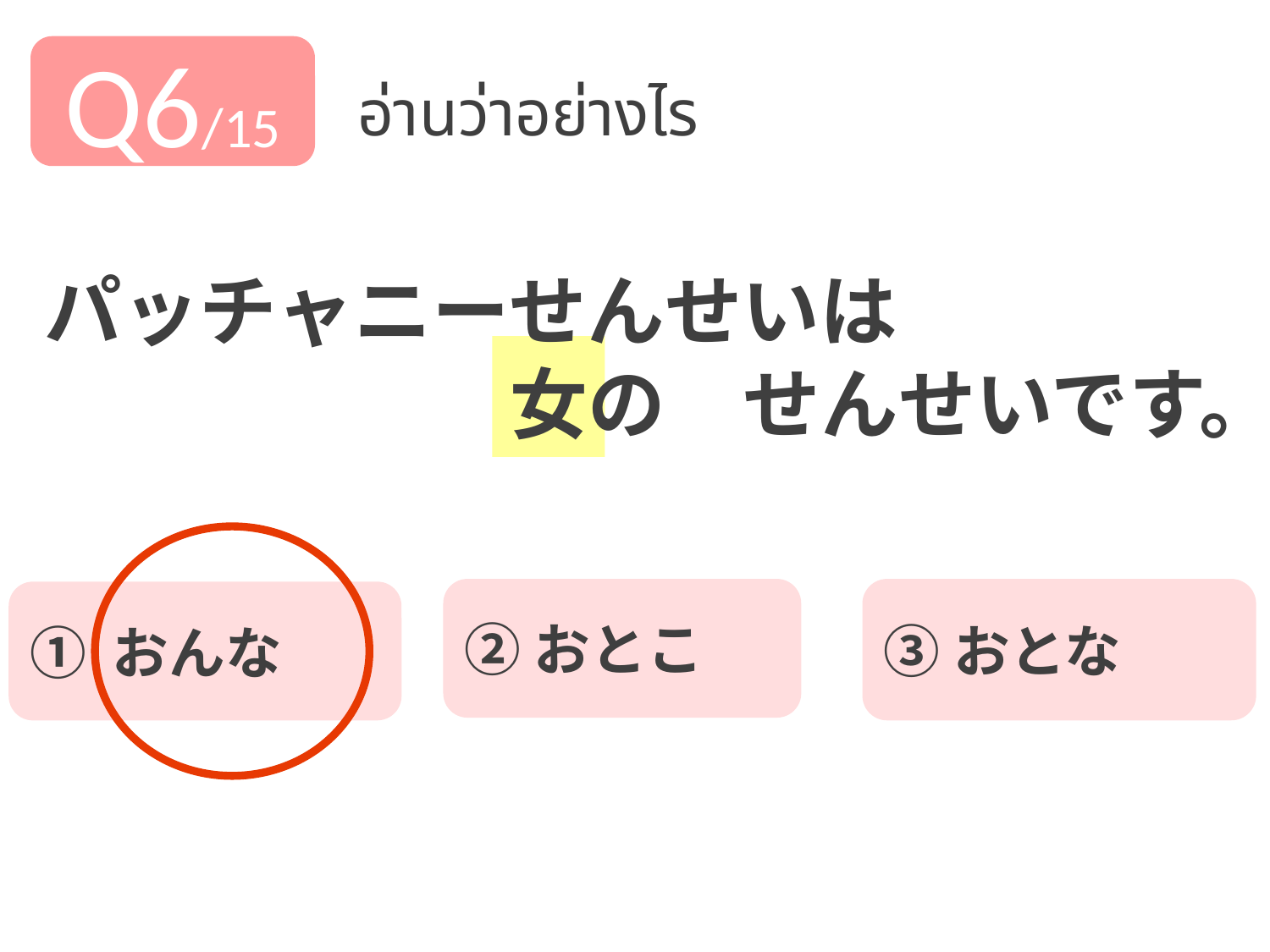

Q6/15
อ่านว่าอย่างไร
パッチャニーせんせいは
　　　　　　女の　せんせいです。

②おとこ
③おとな
① おんな